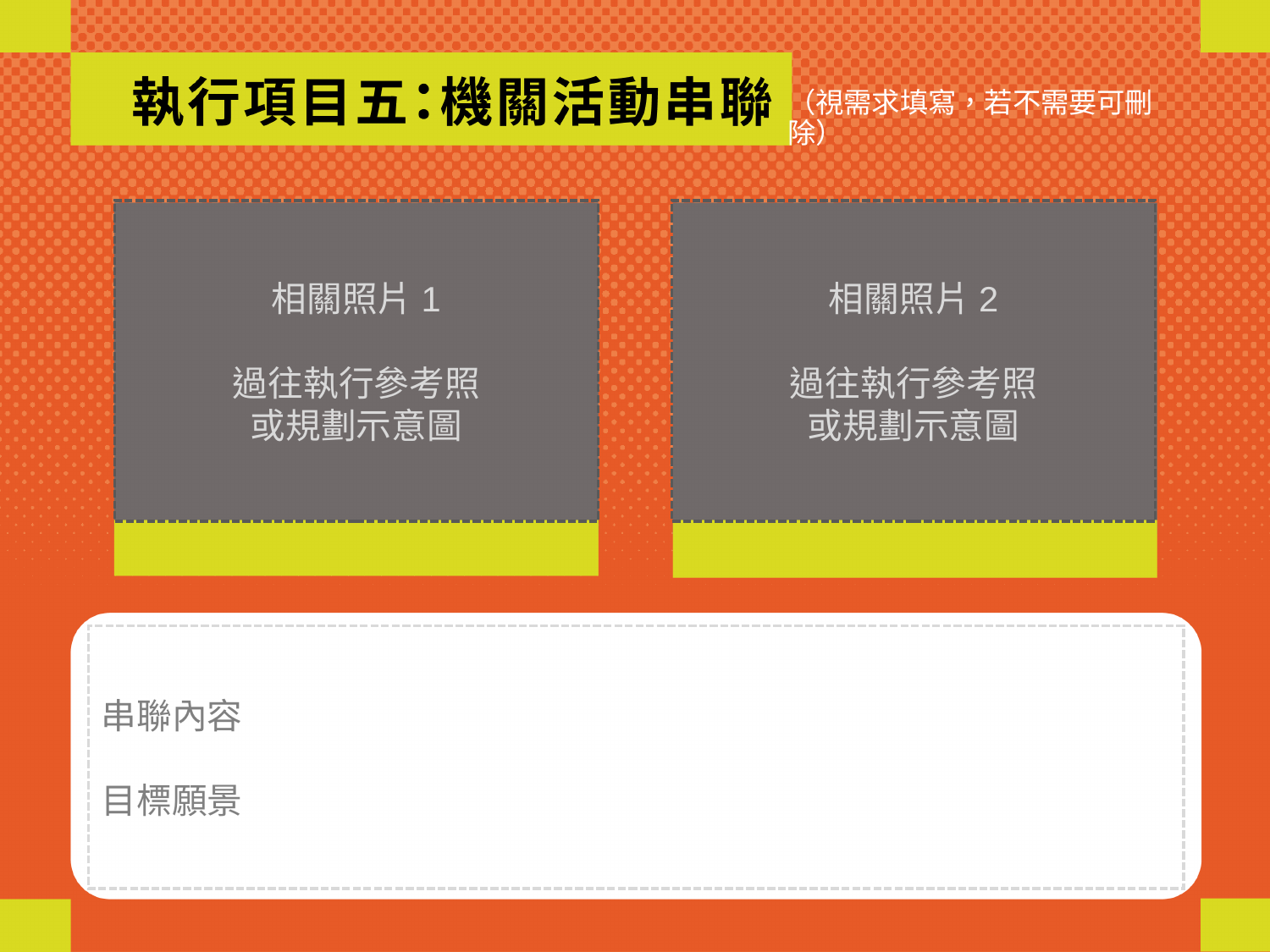

（視需求填寫，若不需要可刪除）
相關照片1

過往執行參考照
或規劃示意圖
相關照片2

過往執行參考照
或規劃示意圖
串聯內容

目標願景